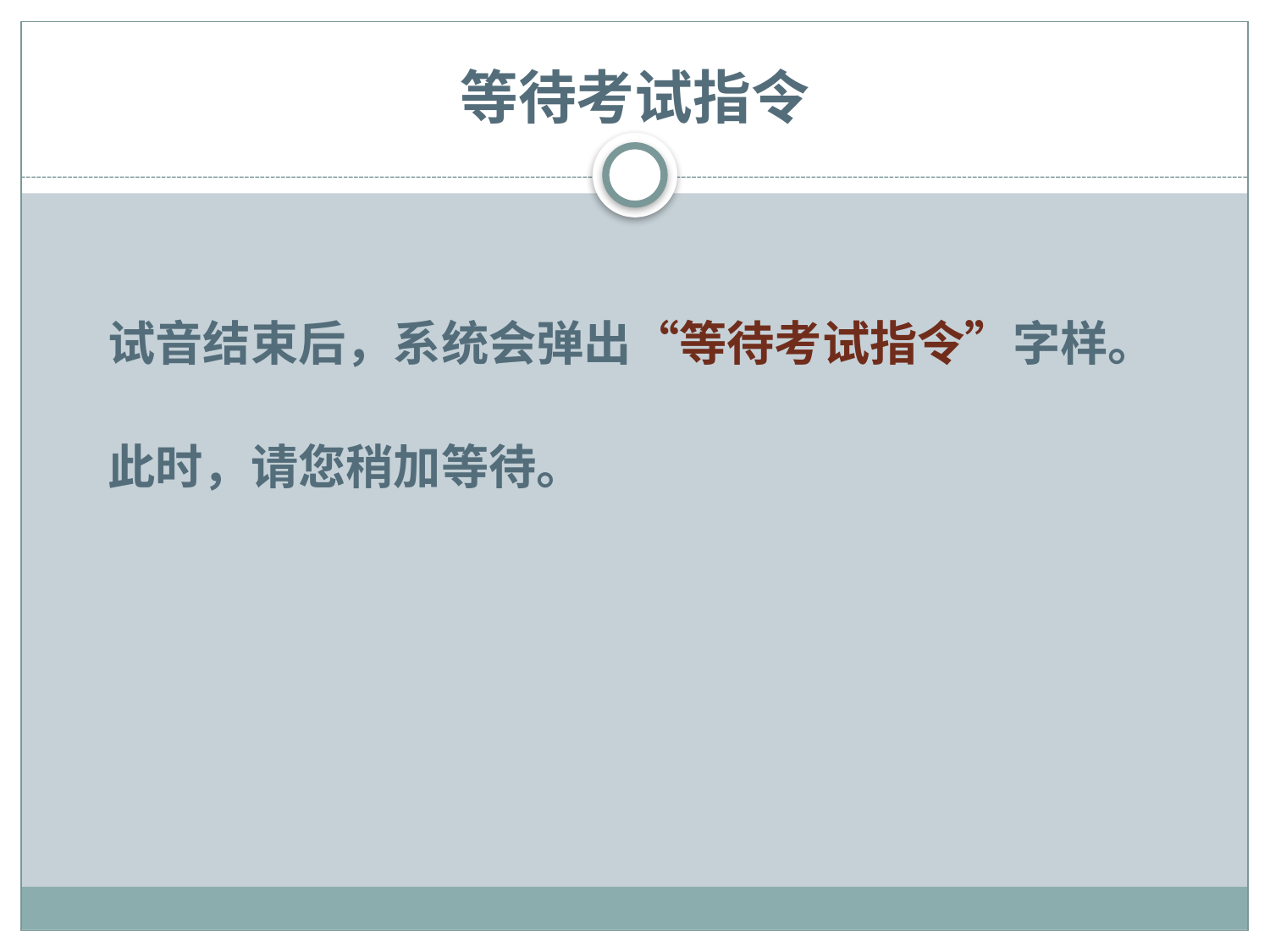

# 等待考试指令
试音结束后，系统会弹出“等待考试指令”字样。
此时，请您稍加等待。